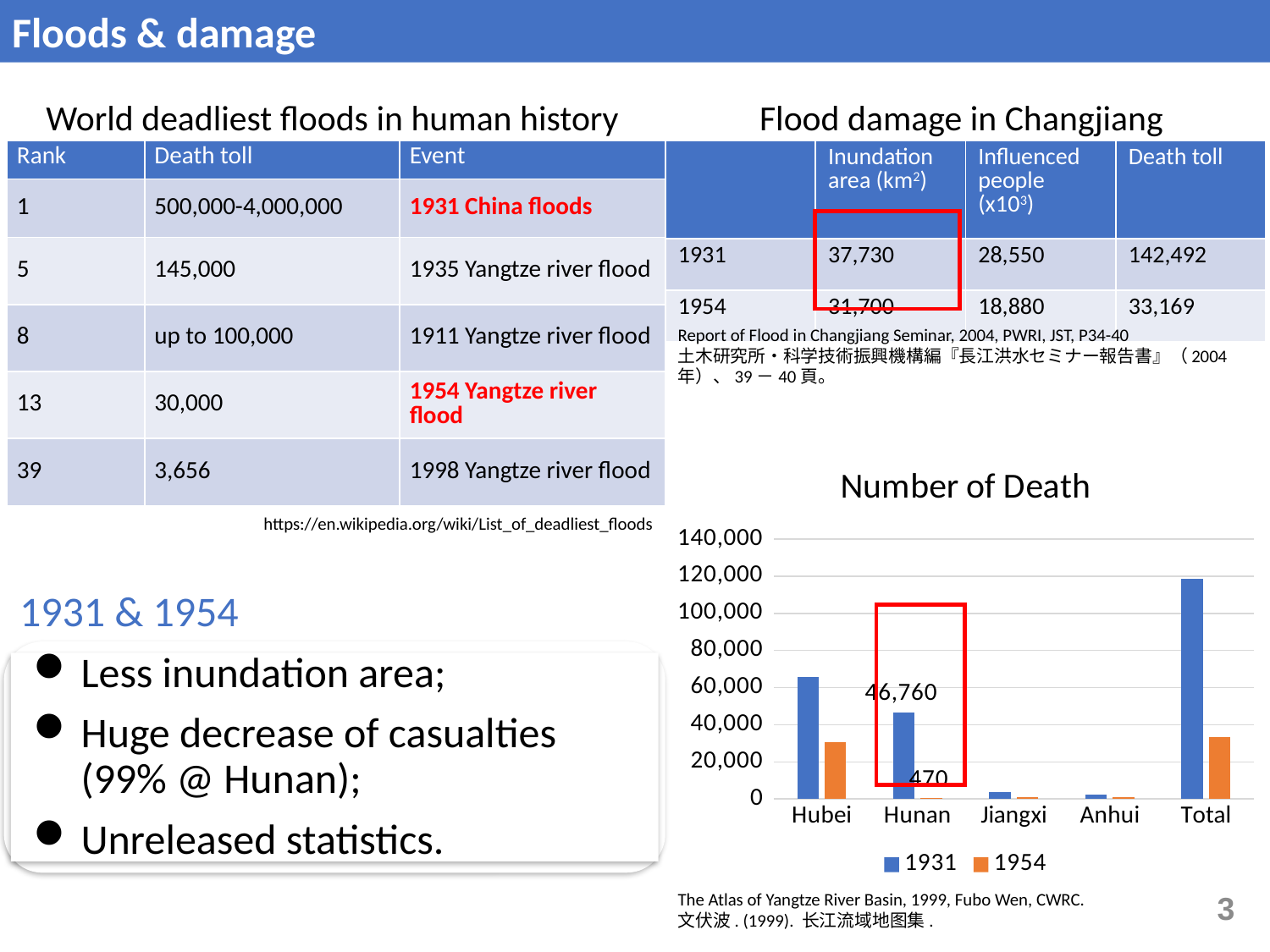

Floods & damage
World deadliest floods in human history
Flood damage in Changjiang
| Rank | Death toll | Event |
| --- | --- | --- |
| 1 | 500,000-4,000,000 | 1931 China floods |
| 5 | 145,000 | 1935 Yangtze river flood |
| 8 | up to 100,000 | 1911 Yangtze river flood |
| 13 | 30,000 | 1954 Yangtze river flood |
| 39 | 3,656 | 1998 Yangtze river flood |
|  | Inundation area (km2) | Influenced people (x103) | Death toll |
| --- | --- | --- | --- |
| 1931 | 37,730 | 28,550 | 142,492 |
| 1954 | 31,700 | 18,880 | 33,169 |

Report of Flood in Changjiang Seminar, 2004, PWRI, JST, P34-40
土木研究所・科学技術振興機構編『長江洪水セミナー報告書』（2004年）、39－40頁。

### Chart: Number of Death

| Category |  |  |
|---|---|---|
| Hubei | 65854.0 | 30582.0 |
| Hunan | 46760.0 | 470.0 |
| Jiangxi | 3628.0 | 972.0 |
| Anhui | 2307.6 | 1145.0 |
| Total | 118549.6 | 33169.0 |
https://en.wikipedia.org/wiki/List_of_deadliest_floods
1931 & 1954

Less inundation area;
Huge decrease of casualties (99% @ Hunan);
Unreleased statistics.
The Atlas of Yangtze River Basin, 1999, Fubo Wen, CWRC.
文伏波. (1999). 长江流域地图集.
3